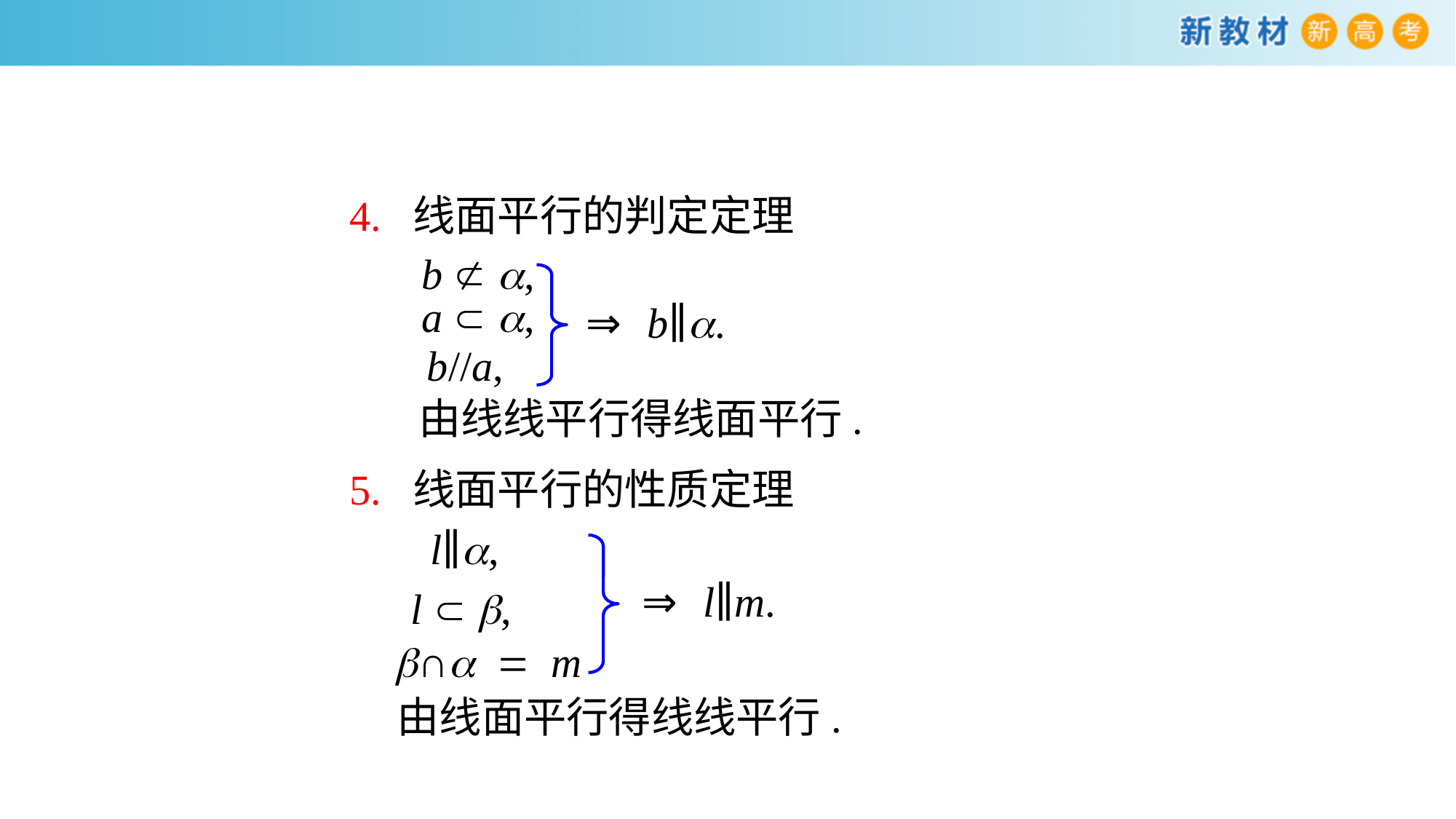

4.  线面平行的判定定理
b ⊄ α,

a ⊂ α,
⇒ b∥α.
b//a,
由线线平行得线面平行.
5.  线面平行的性质定理
l∥α,

⇒ l∥m.
l ⊂ β,
β∩α = m
由线面平行得线线平行.